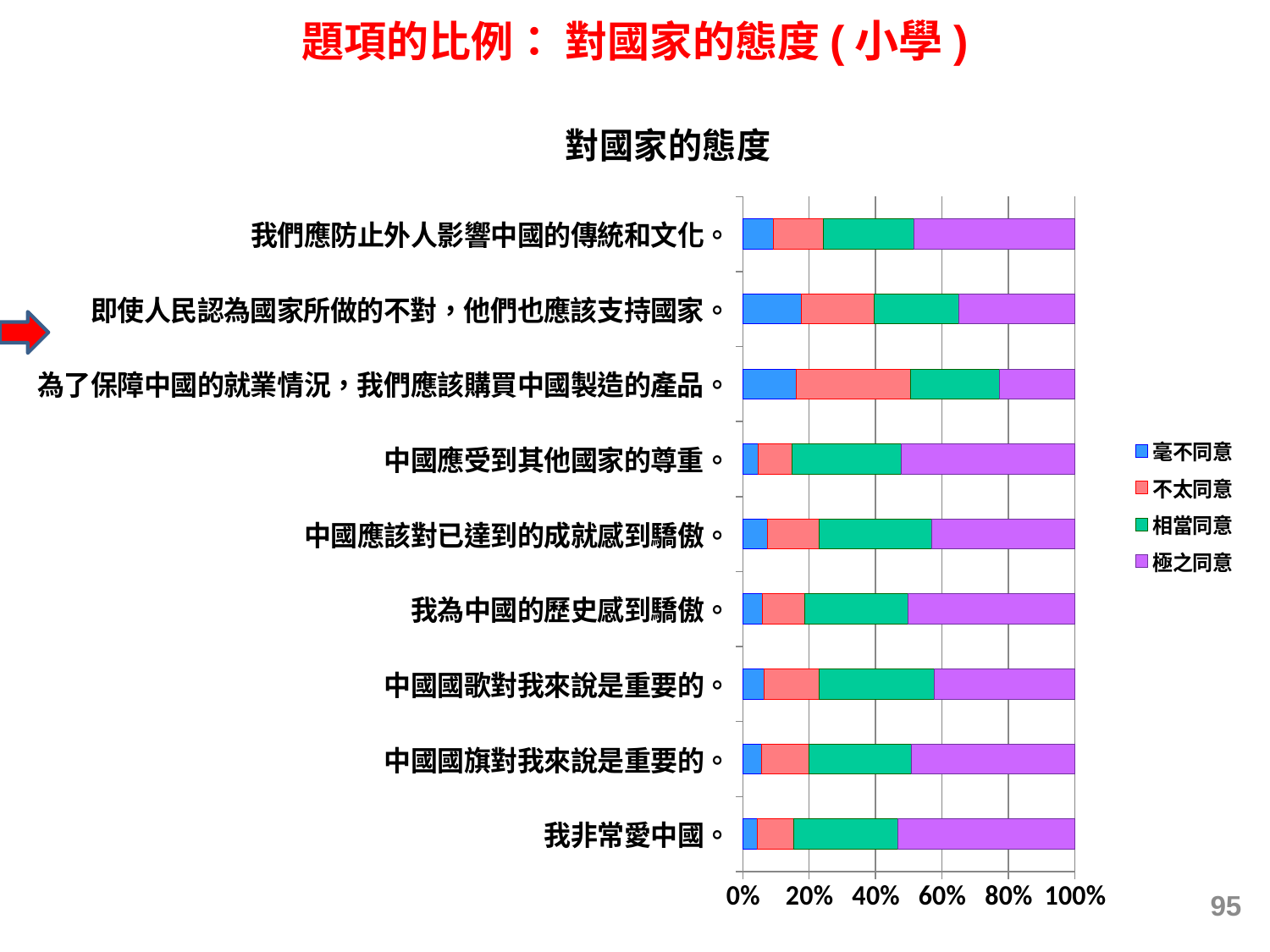

題項的比例： 對國家的態度(小學)

### Chart: 對國家的態度

| Category | 毫不同意 | 不太同意 | 相當同意 | 極之同意 |
|---|---|---|---|---|
| 我非常愛中國。 | 0.0426772145310711 | 0.11064848547933798 | 0.31310502758405395 | 0.5335692724055376 |
| 中國國旗對我來說是重要的。 | 0.057567510990161344 | 0.14109273602679542 | 0.30918986811806654 | 0.49214988486497874 |
| 中國國歌對我來說是重要的。 | 0.06372798534052741 | 0.16512267128168537 | 0.3478570701415048 | 0.4232922732362823 |
| 我為中國的歷史感到驕傲。 | 0.05991207443001757 | 0.12626520805643632 | 0.3109089050199379 | 0.5029138124936113 |
| 中國應該對已達到的成就感到驕傲。 | 0.0753830439223698 | 0.15362614913176742 | 0.33993871297242206 | 0.4310520939734435 |
| 中國應受到其他國家的尊重。 | 0.04613325095252819 | 0.1016373185047882 | 0.3295232210894874 | 0.5227062094531988 |
| 為了保障中國的就業情況，我們應該購買中國製造的產品。 | 0.16185207949190739 | 0.3447039541077648 | 0.2658266748617094 | 0.2276172915386192 |
| 即使人民認為國家所做的不對，他們也應該支持國家。 | 0.17550518001846388 | 0.22084316340137478 | 0.25397476664273316 | 0.3496768899374307 |
| 我們應防止外人影響中國的傳統和文化。 | 0.09285421785421785 | 0.1507985257985258 | 0.2712940212940213 | 0.48505323505323505 |
95